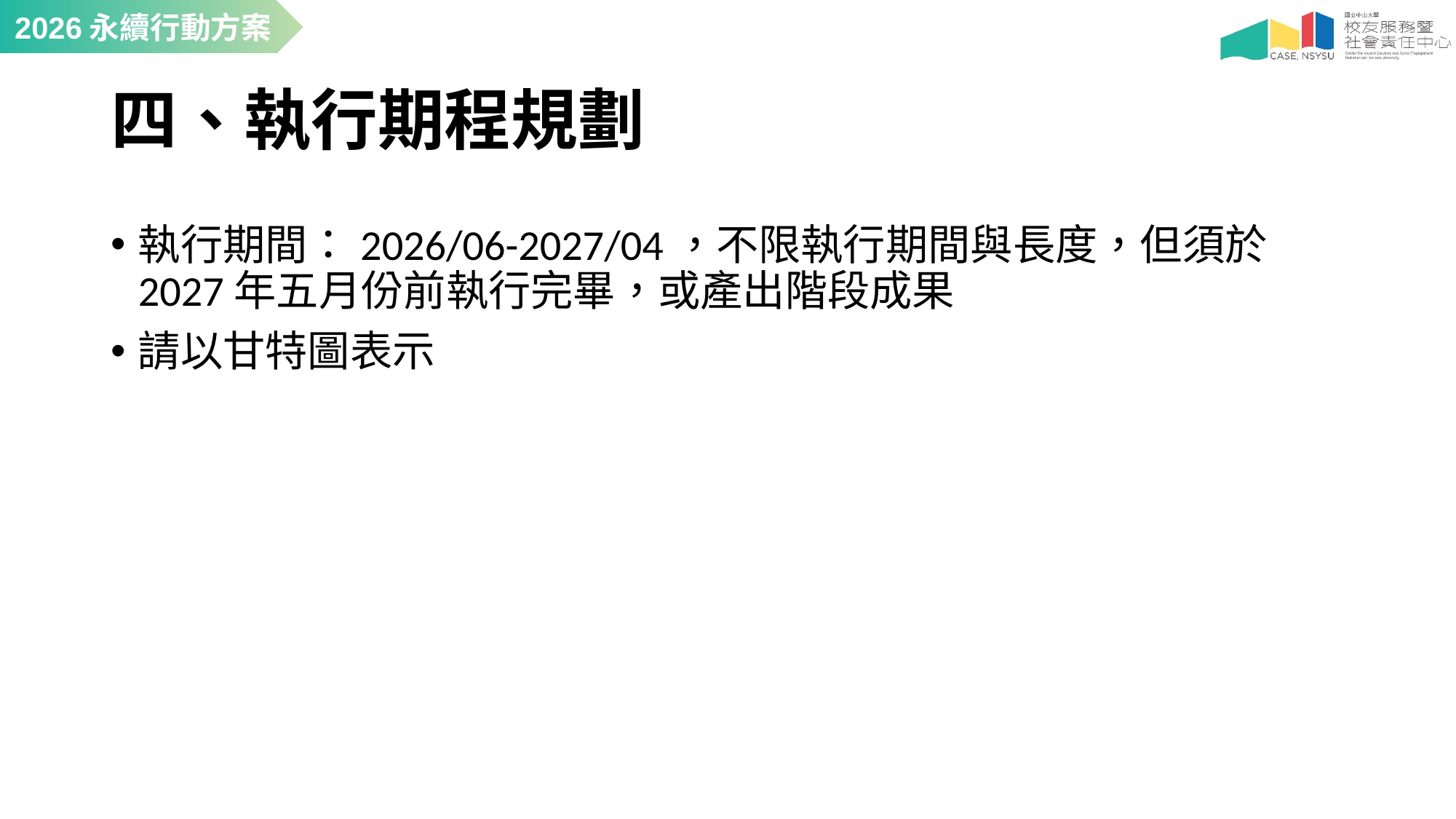

# 四、執行期程規劃
執行期間：2026/06-2027/04，不限執行期間與長度，但須於2027年五月份前執行完畢，或產出階段成果
請以甘特圖表示